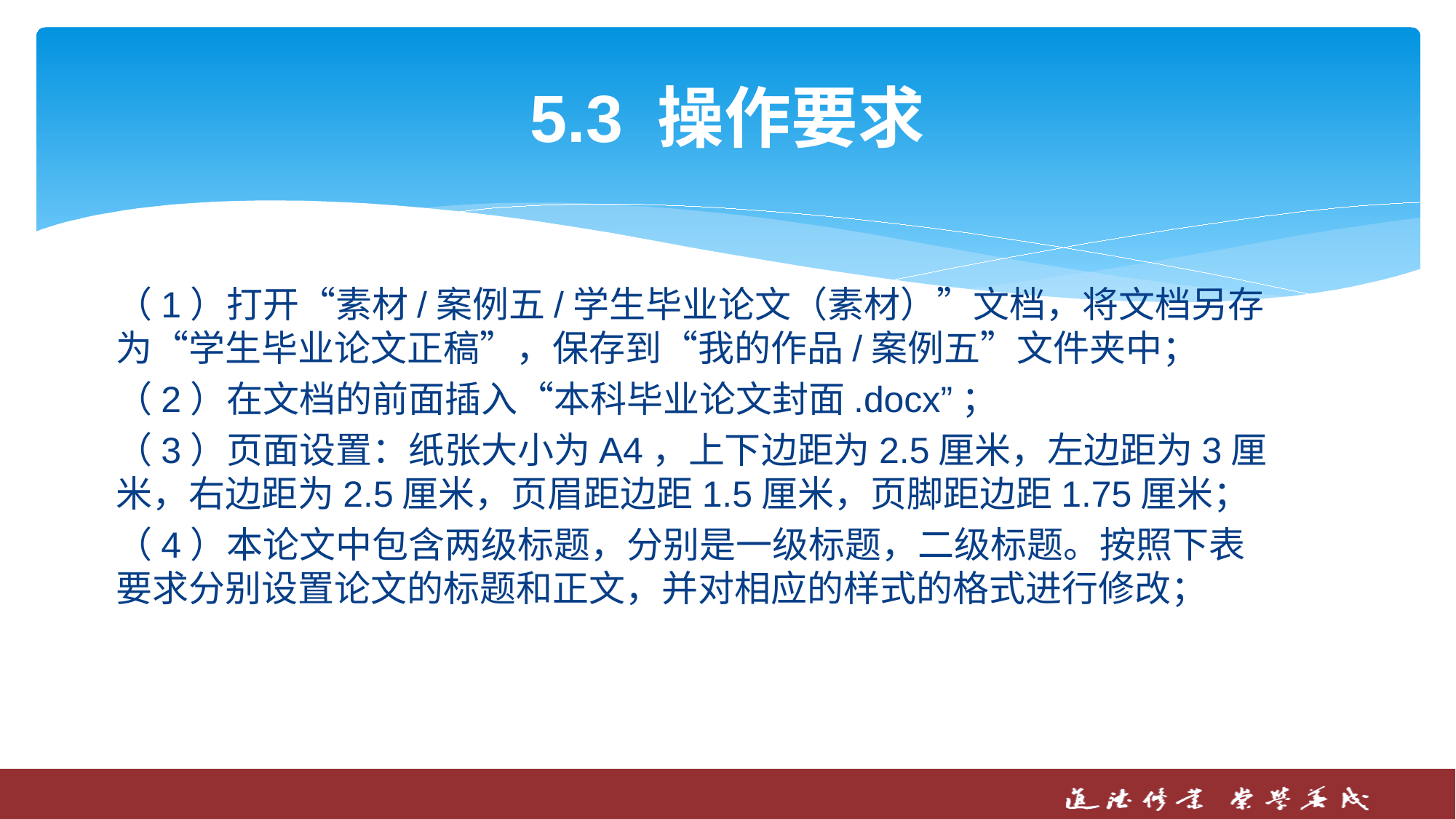

# 5.3 操作要求
（1）打开“素材/案例五/学生毕业论文（素材）”文档，将文档另存为“学生毕业论文正稿”，保存到“我的作品/案例五”文件夹中；
（2）在文档的前面插入“本科毕业论文封面.docx”；
（3）页面设置：纸张大小为A4，上下边距为2.5厘米，左边距为3厘米，右边距为2.5厘米，页眉距边距1.5厘米，页脚距边距1.75厘米；
（4）本论文中包含两级标题，分别是一级标题，二级标题。按照下表要求分别设置论文的标题和正文，并对相应的样式的格式进行修改；